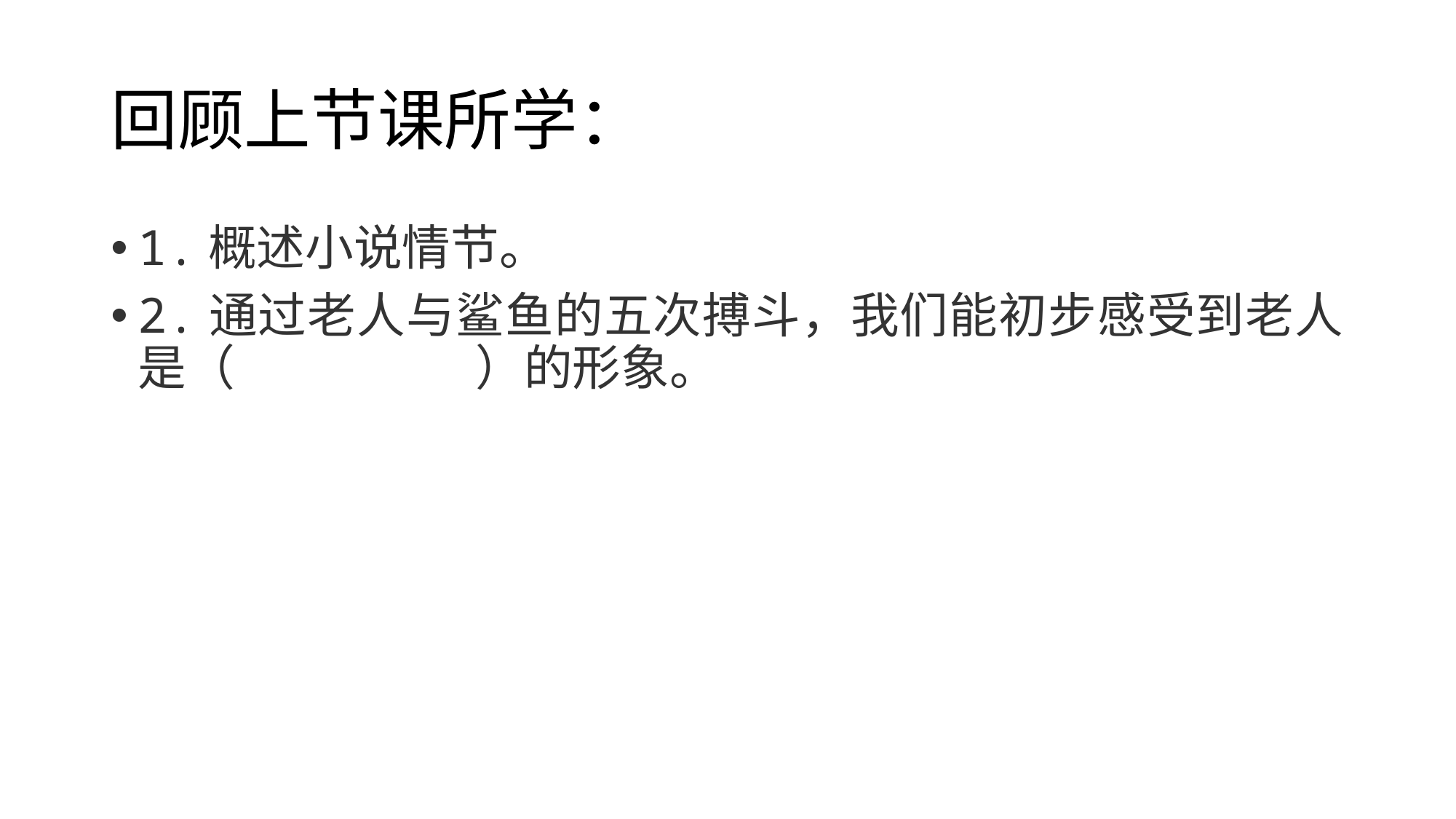

# 回顾上节课所学：
1.概述小说情节。
2.通过老人与鲨鱼的五次搏斗，我们能初步感受到老人是（                      ）的形象。